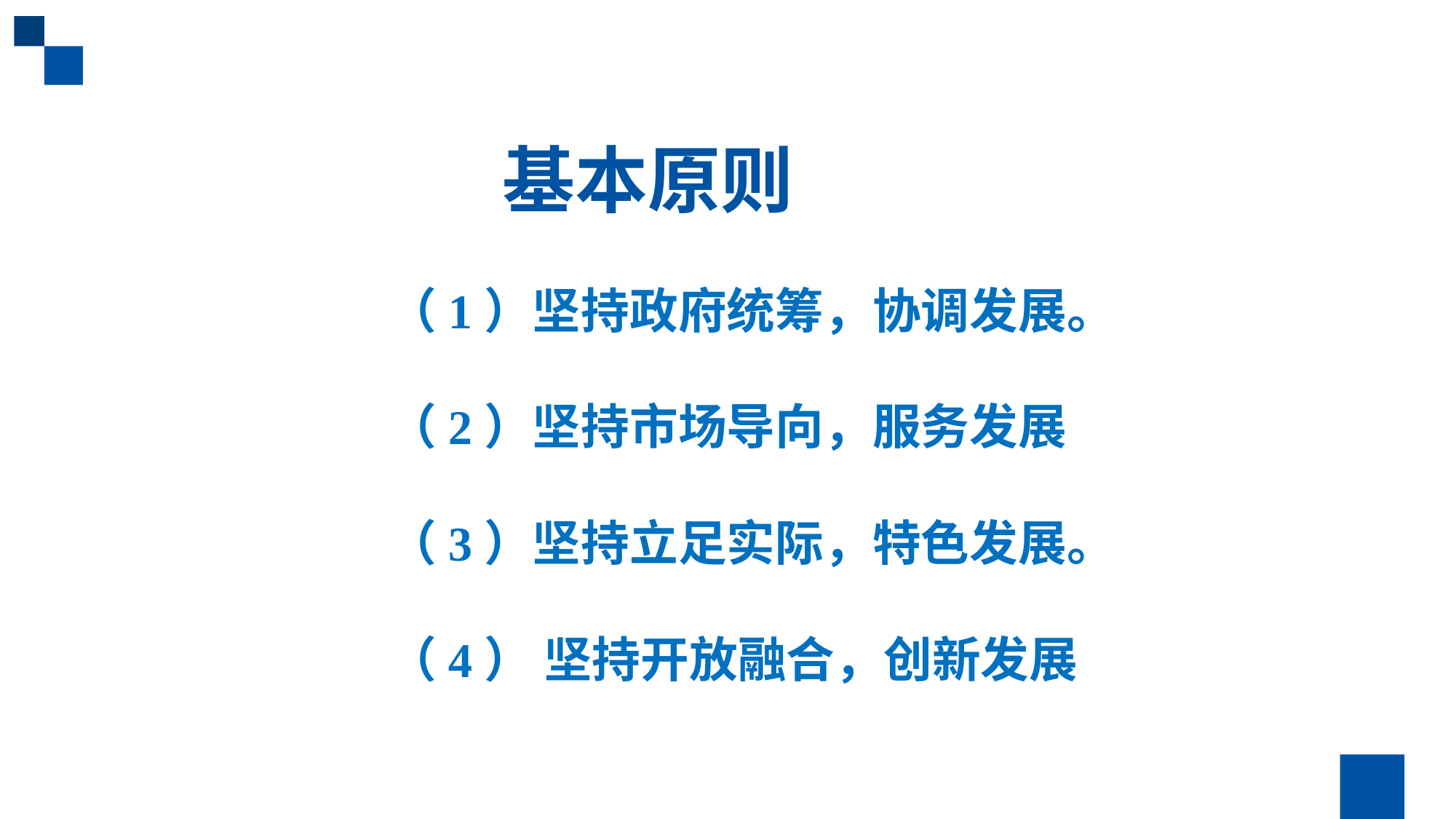

基本原则
                       （1）坚持政府统筹，协调发展。
                       （2）坚持市场导向，服务发展
                       （3）坚持立足实际，特色发展。
                       （4） 坚持开放融合，创新发展

116